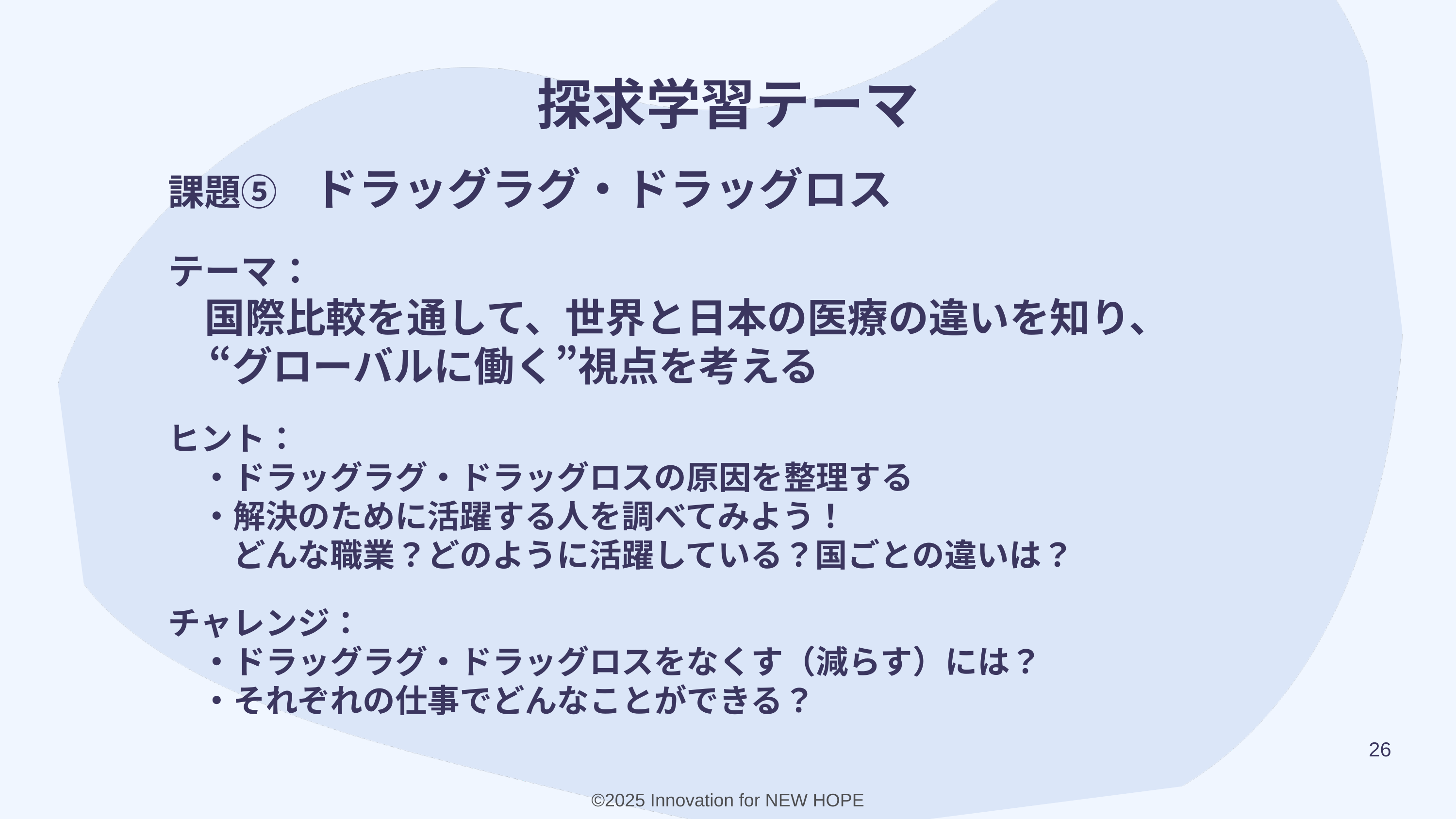

探求学習テーマ
課題⑤　ドラッグラグ・ドラッグロス

テーマ：
　国際比較を通して、世界と日本の医療の違いを知り、
　“グローバルに働く”視点を考える

ヒント：
　・ドラッグラグ・ドラッグロスの原因を整理する
　・解決のために活躍する人を調べてみよう！
　　どんな職業？どのように活躍している？国ごとの違いは？

チャレンジ：
　・ドラッグラグ・ドラッグロスをなくす（減らす）には？
　・それぞれの仕事でどんなことができる？
26
©2025 Innovation for NEW HOPE